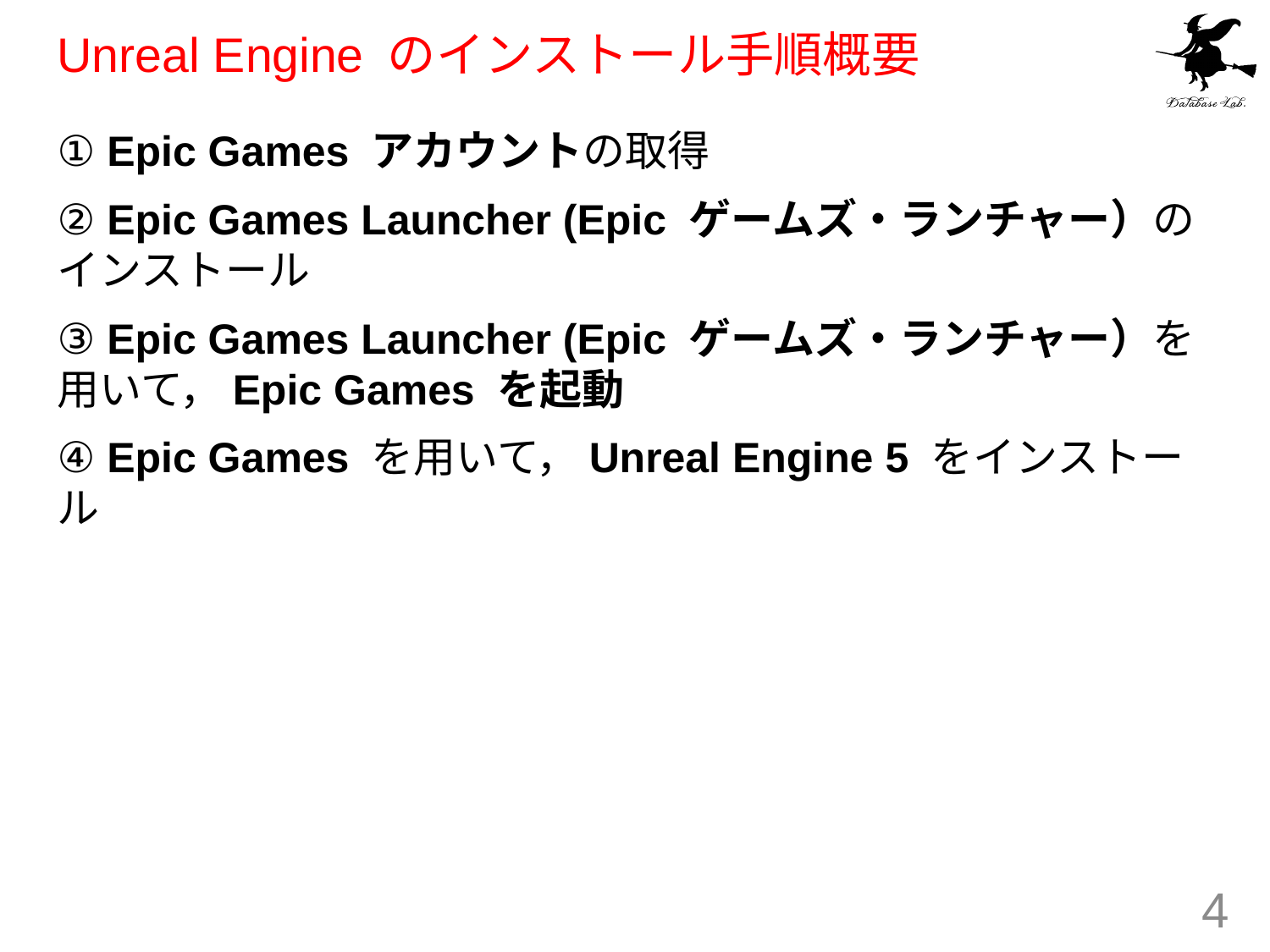

# Unreal Engine のインストール手順概要
① Epic Games アカウントの取得
② Epic Games Launcher (Epic ゲームズ・ランチャー）のインストール
③ Epic Games Launcher (Epic ゲームズ・ランチャー）を用いて，Epic Games を起動
④ Epic Games を用いて，Unreal Engine 5 をインストール
4